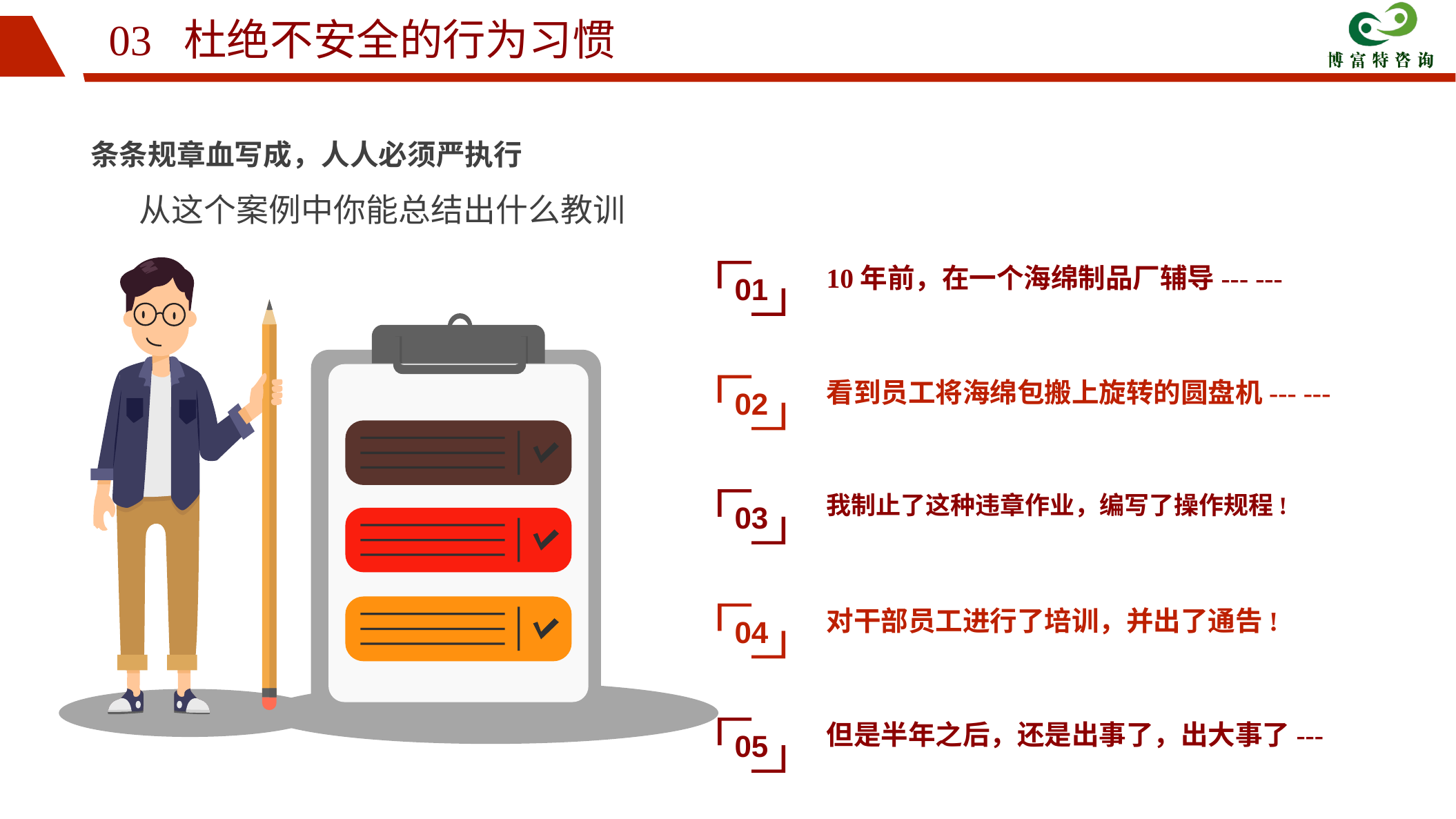

03  杜绝不安全的行为习惯

条条规章血写成，人人必须严执行
从这个案例中你能总结出什么教训
10年前，在一个海绵制品厂辅导--- ---
01
看到员工将海绵包搬上旋转的圆盘机--- ---
02
我制止了这种违章作业，编写了操作规程!
03
对干部员工进行了培训，并出了通告!
04
但是半年之后，还是出事了，出大事了---
05